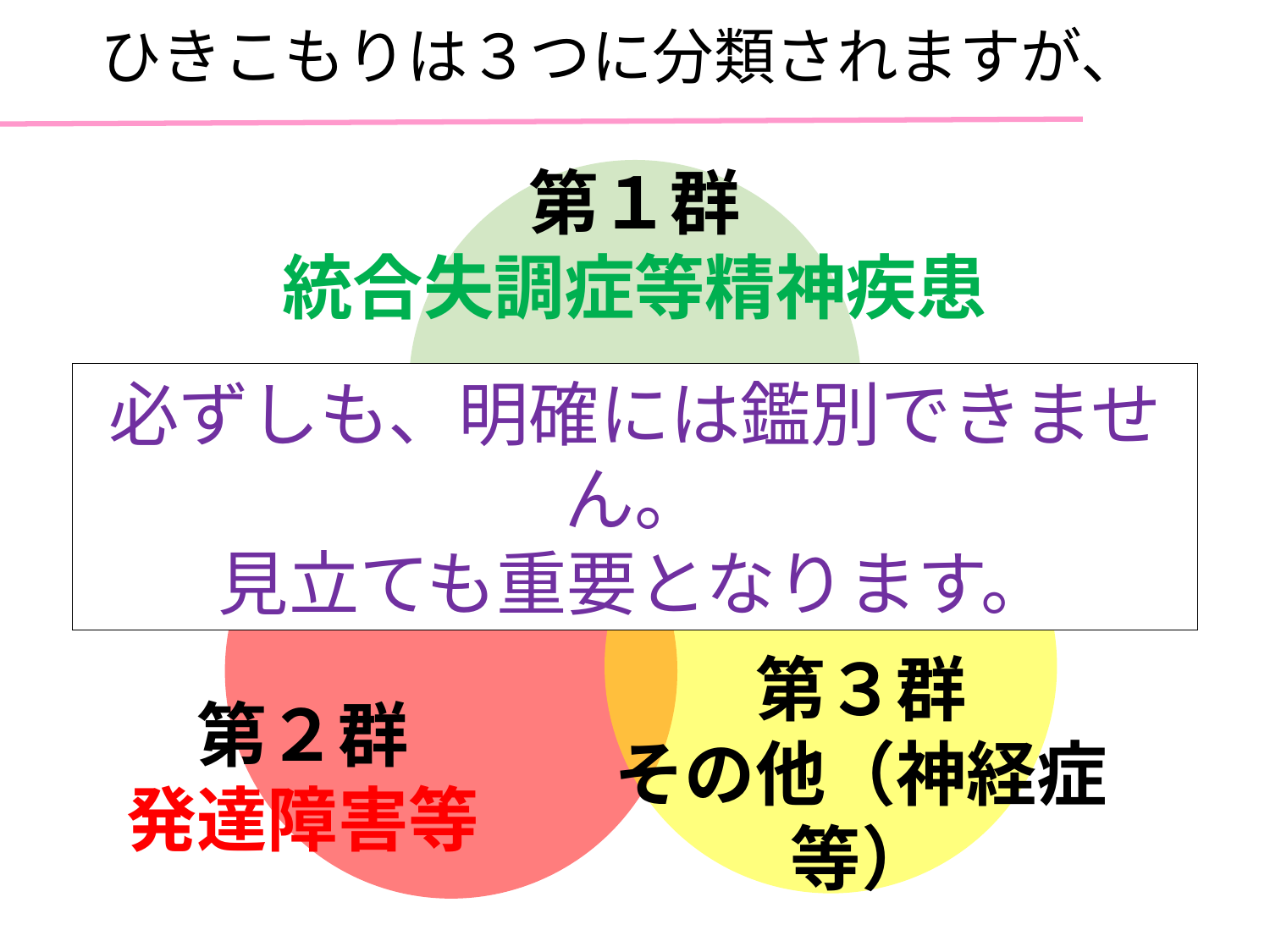

# ひきこもりは３つに分類されますが、
第１群
統合失調症等精神疾患

必ずしも、明確には鑑別できません。
見立ても重要となります。

第３群
その他（神経症等）
第２群
発達障害等